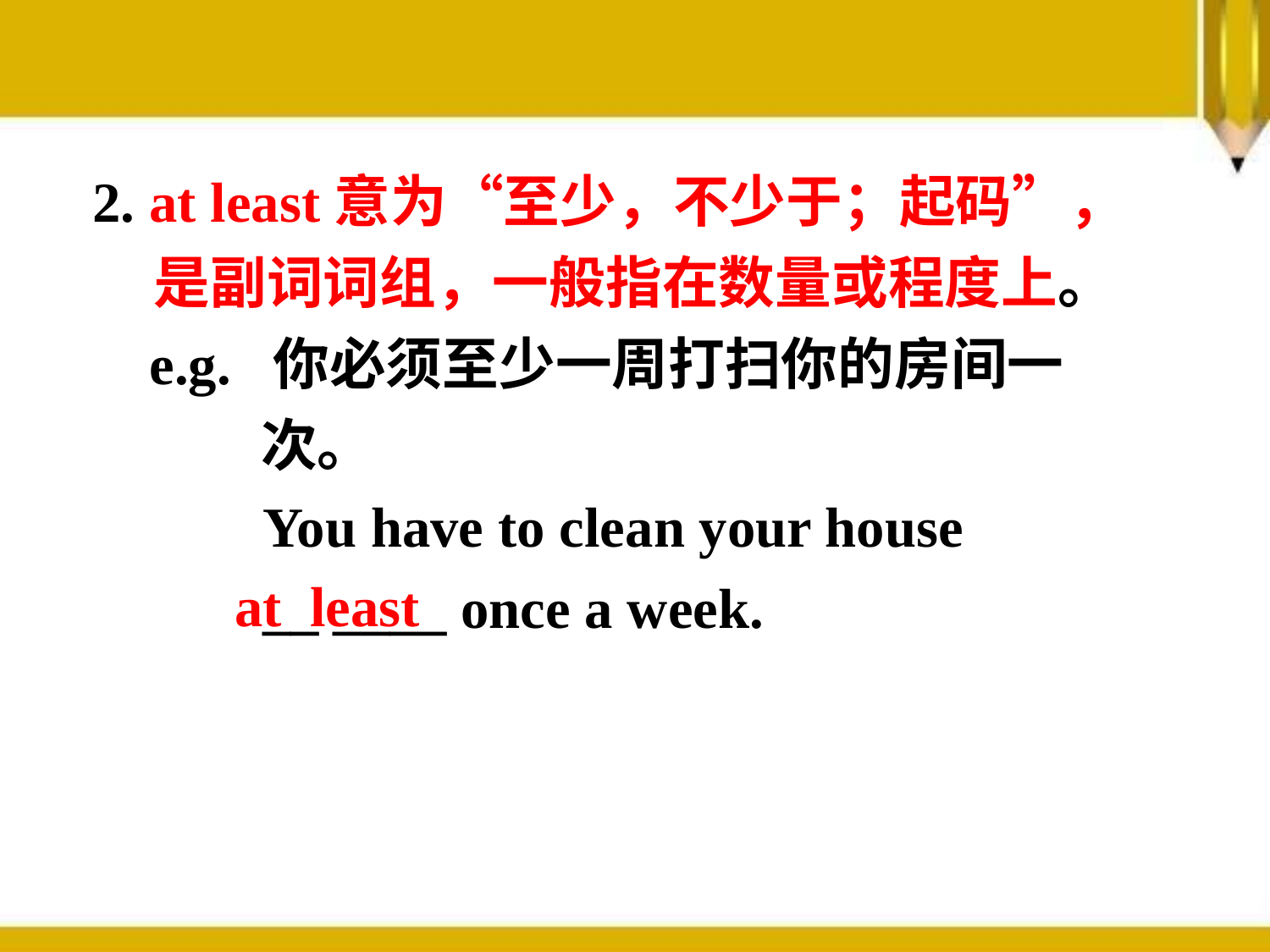

2. at least意为“至少，不少于；起码”，是副词词组，一般指在数量或程度上。
    e.g.  你必须至少一周打扫你的房间一
            次。
            You have to clean your house
            __ ____ once a week.
at  least